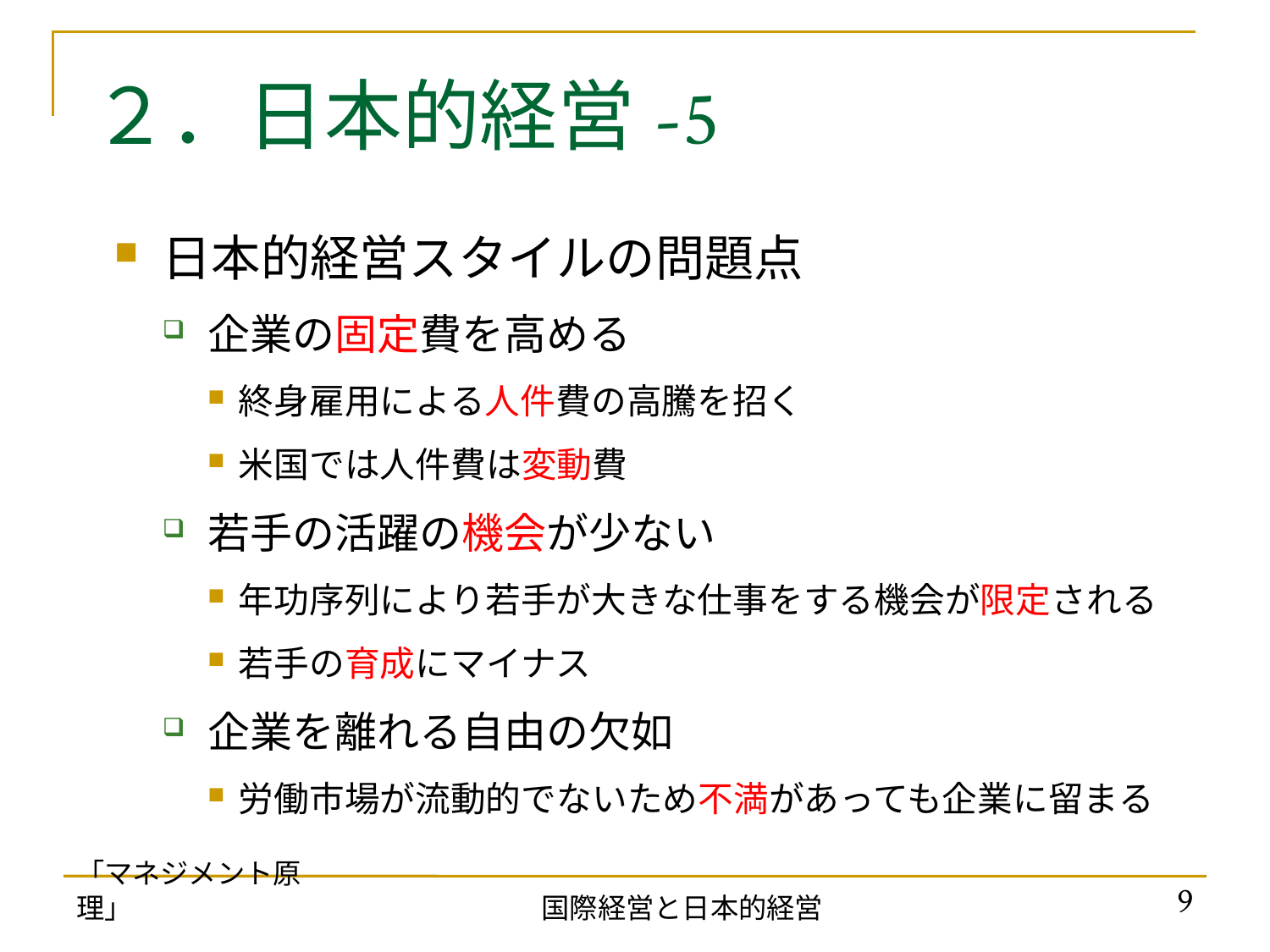

# ２．日本的経営-5
日本的経営スタイルの問題点
企業の固定費を高める
終身雇用による人件費の高騰を招く
米国では人件費は変動費
若手の活躍の機会が少ない
年功序列により若手が大きな仕事をする機会が限定される
若手の育成にマイナス
企業を離れる自由の欠如
労働市場が流動的でないため不満があっても企業に留まる
「マネジメント原理」
9
国際経営と日本的経営